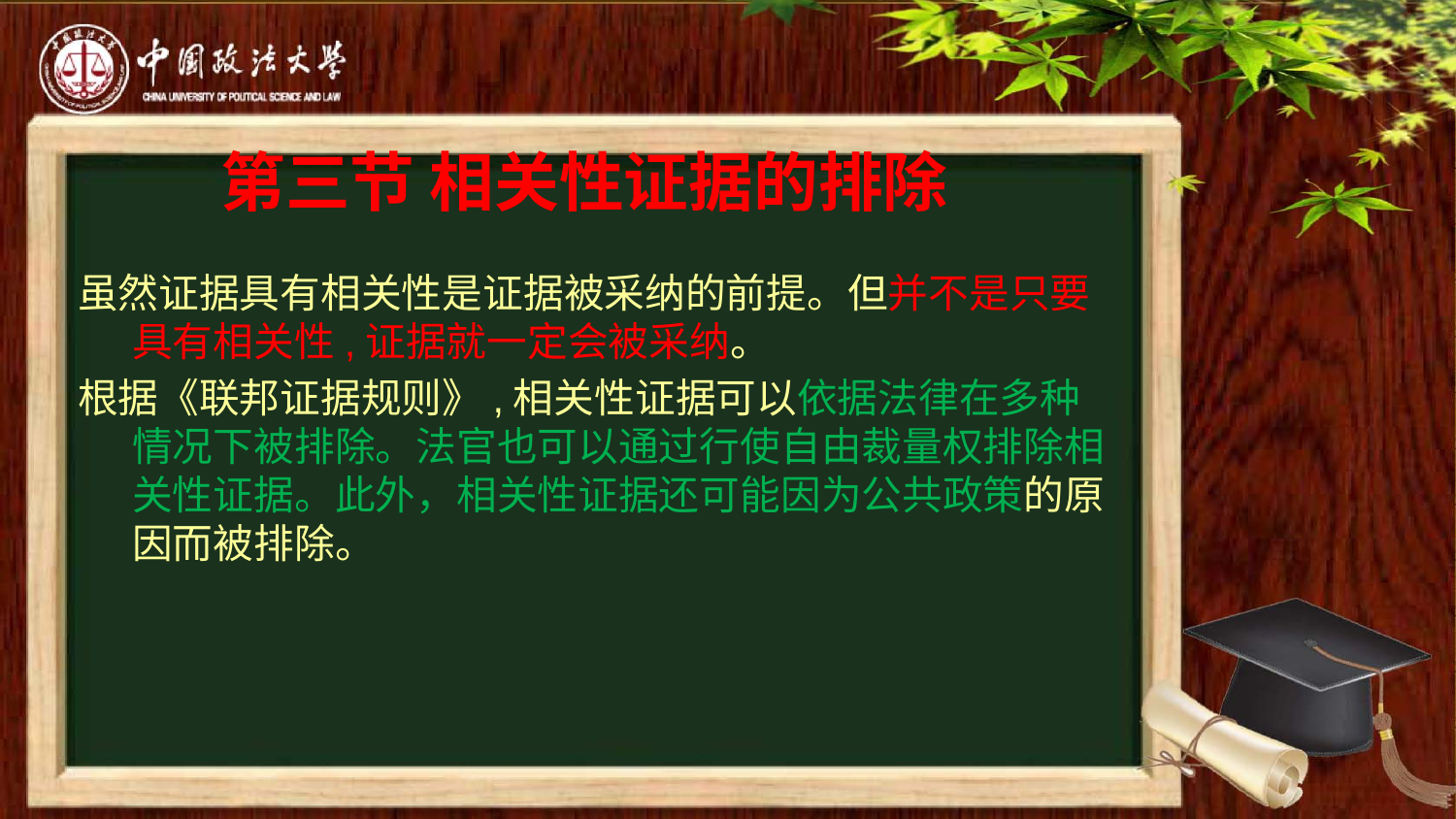

# 第三节 相关性证据的排除
虽然证据具有相关性是证据被采纳的前提。但并不是只要具有相关性,证据就一定会被采纳。
根据《联邦证据规则》,相关性证据可以依据法律在多种情况下被排除。法官也可以通过行使自由裁量权排除相关性证据。此外，相关性证据还可能因为公共政策的原因而被排除。